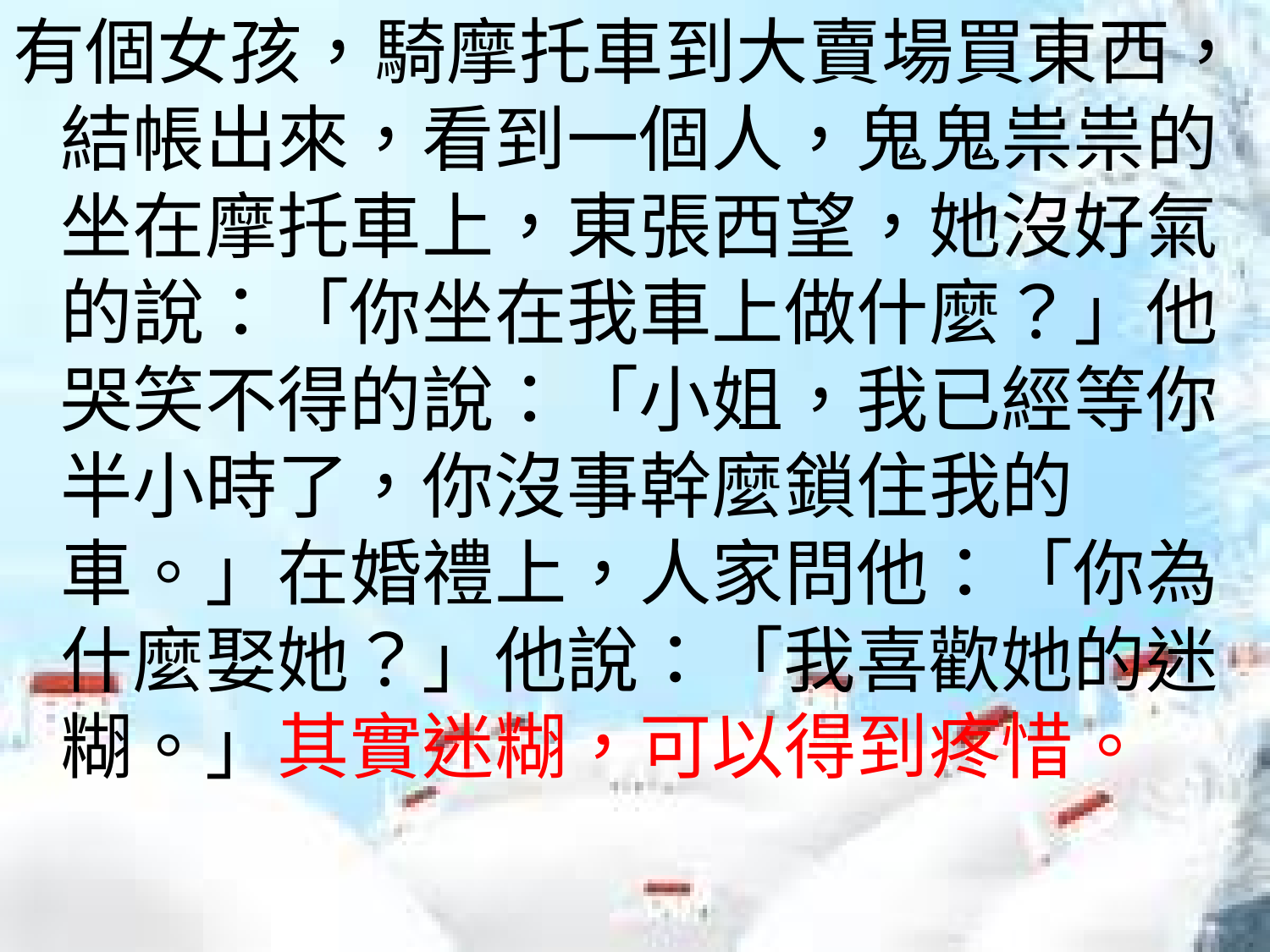

有個女孩，騎摩托車到大賣場買東西，結帳出來，看到一個人，鬼鬼祟祟的坐在摩托車上，東張西望，她沒好氣的說：「你坐在我車上做什麼？」他哭笑不得的說：「小姐，我已經等你半小時了，你沒事幹麼鎖住我的車。」在婚禮上，人家問他：「你為什麼娶她？」他說：「我喜歡她的迷糊。」其實迷糊，可以得到疼惜。